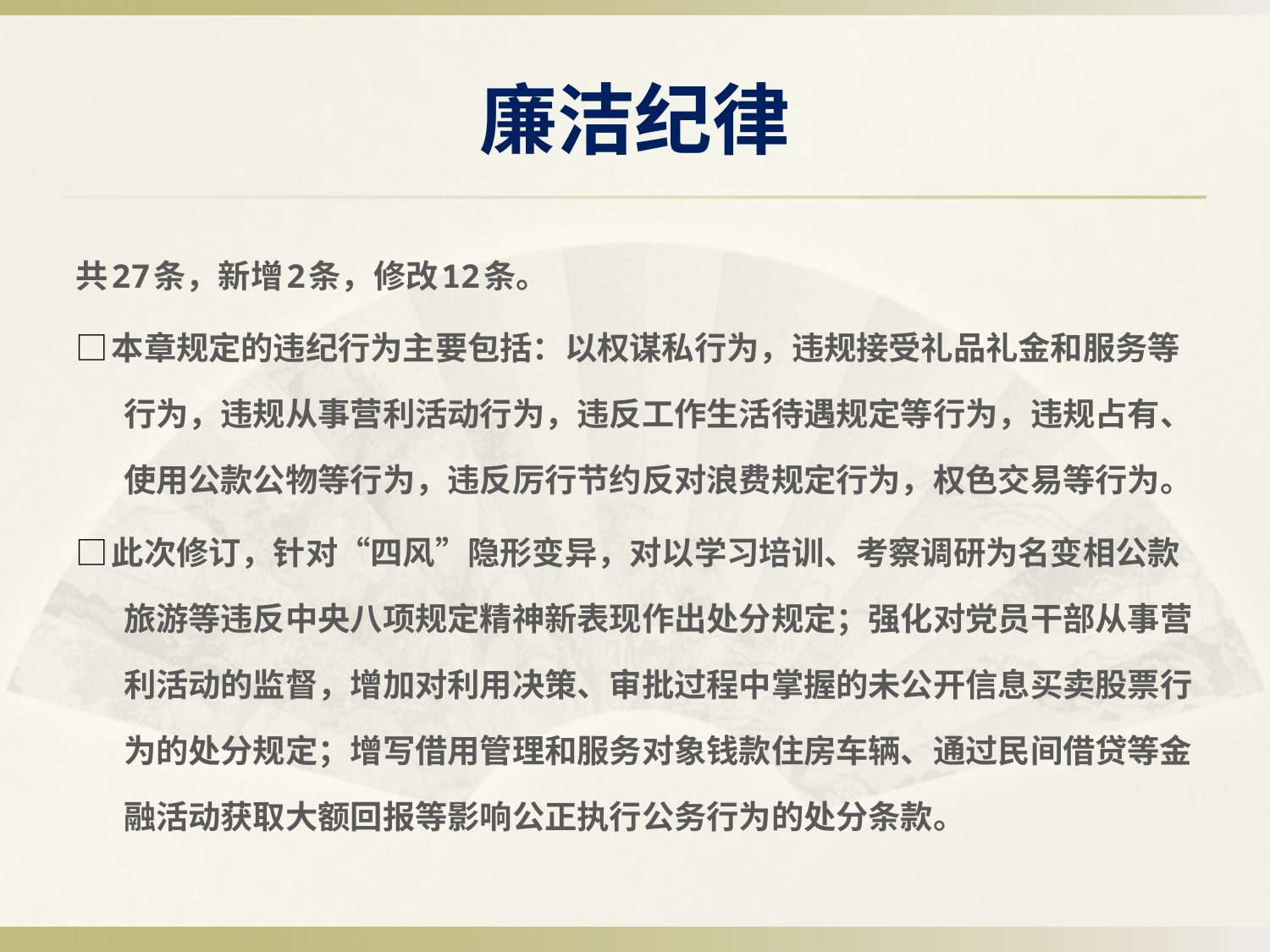

# 廉洁纪律
共27条，新增2条，修改12条。
□本章规定的违纪行为主要包括：以权谋私行为，违规接受礼品礼金和服务等行为，违规从事营利活动行为，违反工作生活待遇规定等行为，违规占有、使用公款公物等行为，违反厉行节约反对浪费规定行为，权色交易等行为。
□此次修订，针对“四风”隐形变异，对以学习培训、考察调研为名变相公款旅游等违反中央八项规定精神新表现作出处分规定；强化对党员干部从事营利活动的监督，增加对利用决策、审批过程中掌握的未公开信息买卖股票行为的处分规定；增写借用管理和服务对象钱款住房车辆、通过民间借贷等金融活动获取大额回报等影响公正执行公务行为的处分条款。